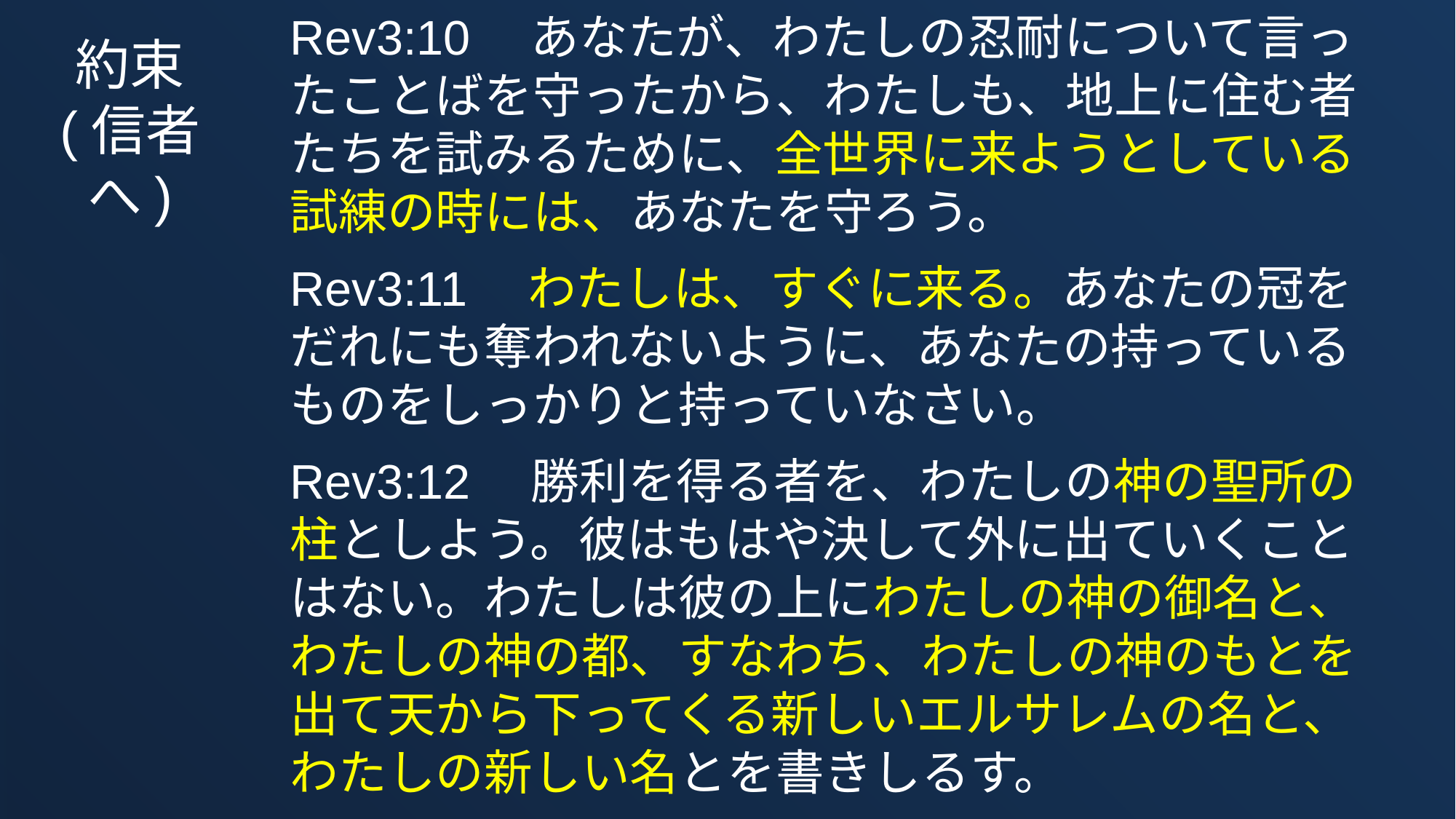

Rev3:10　あなたが、わたしの忍耐について言ったことばを守ったから、わたしも、地上に住む者たちを試みるために、全世界に来ようとしている試練の時には、あなたを守ろう。

Rev3:11　わたしは、すぐに来る。あなたの冠をだれにも奪われないように、あなたの持っているものをしっかりと持っていなさい。

Rev3:12　勝利を得る者を、わたしの神の聖所の柱としよう。彼はもはや決して外に出ていくことはない。わたしは彼の上にわたしの神の御名と、わたしの神の都、すなわち、わたしの神のもとを出て天から下ってくる新しいエルサレムの名と、わたしの新しい名とを書きしるす。
約束
(信者へ)